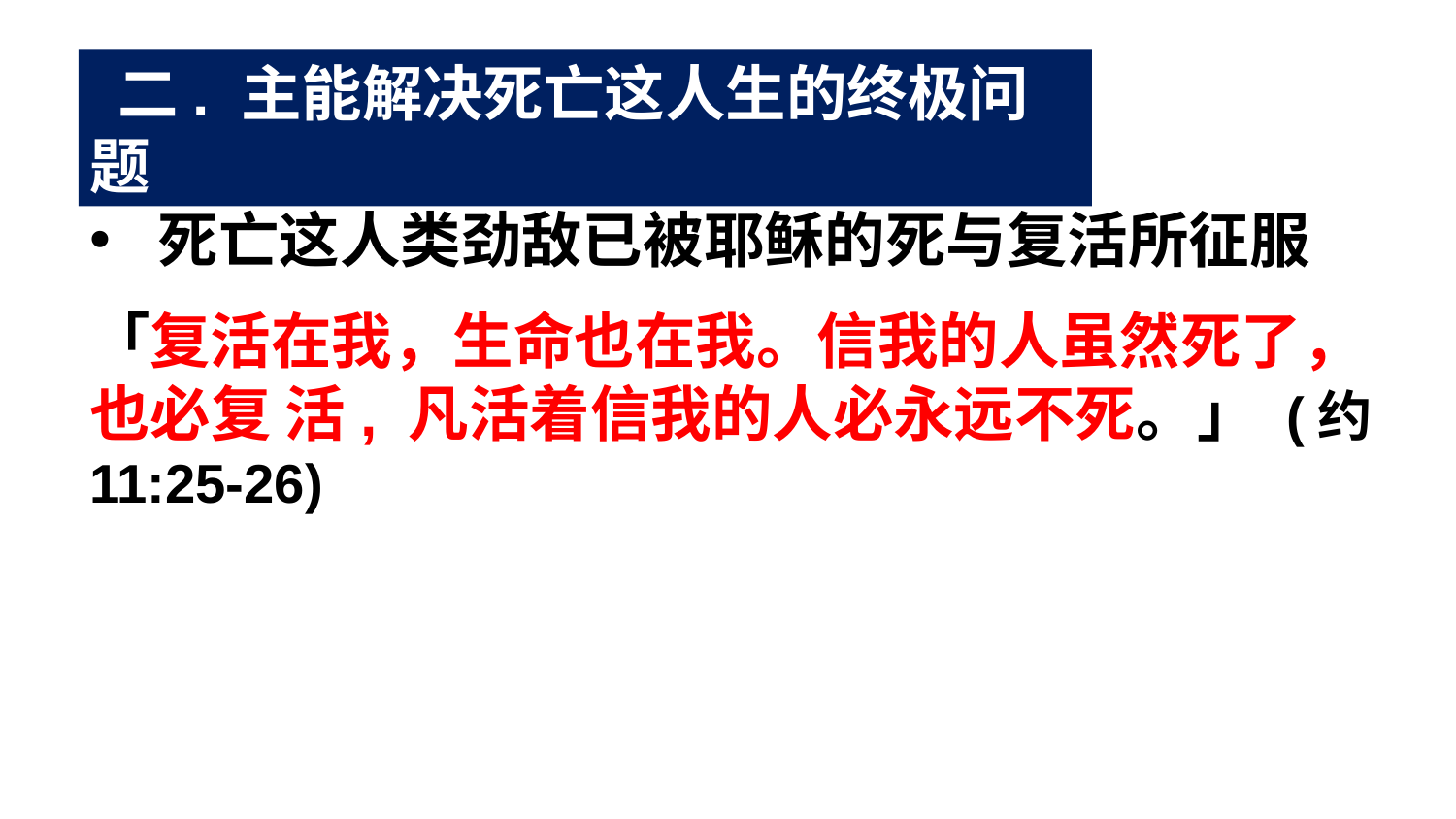

二. 主能解决死亡这人生的终极问题
死亡这人类劲敌已被耶稣的死与复活所征服
「复活在我，生命也在我。信我的人虽然死了，也必复 活, 凡活着信我的人必永远不死。」 (约11:25-26)